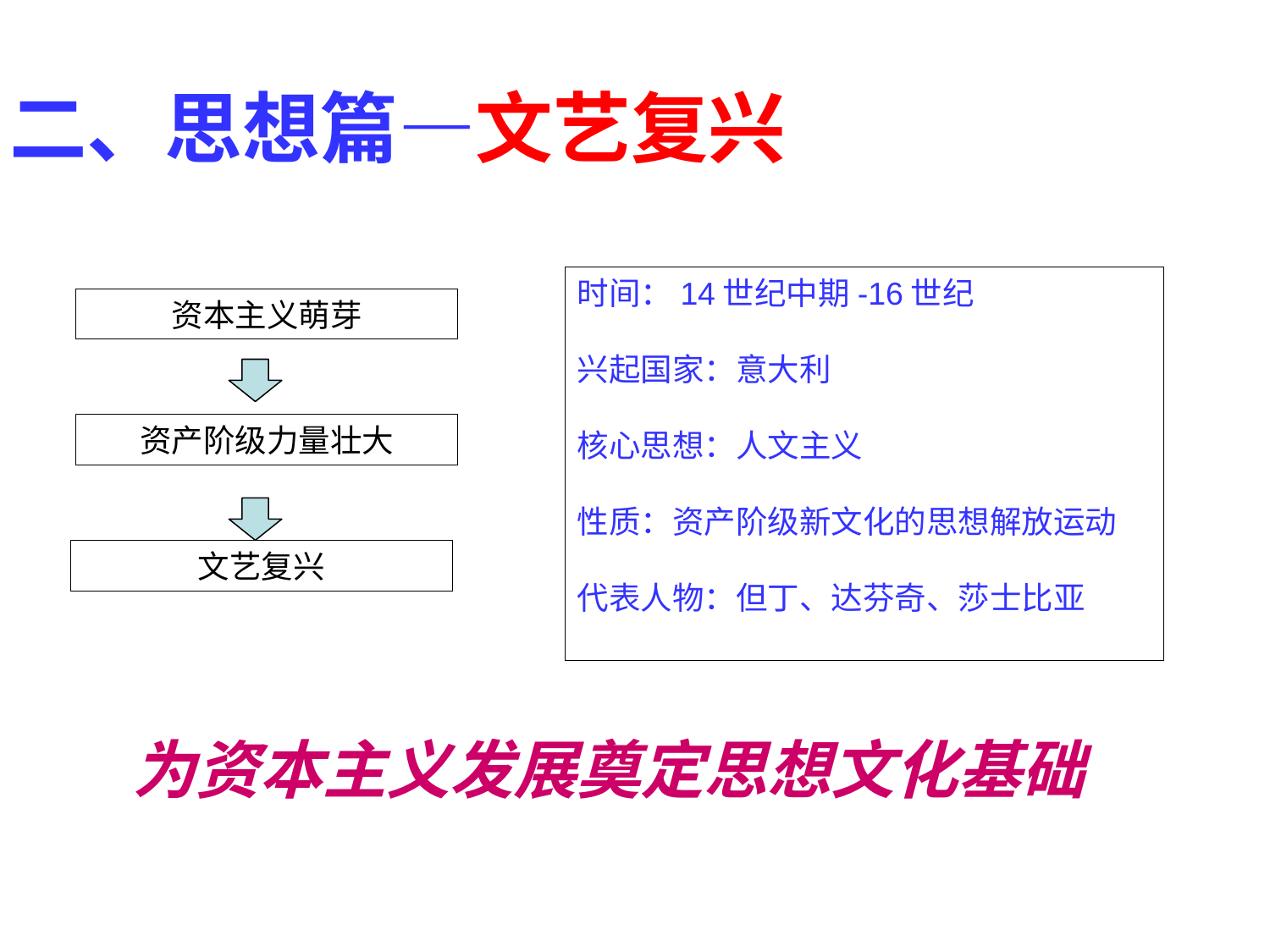

二、思想篇—文艺复兴
时间：14世纪中期-16世纪

兴起国家：意大利

核心思想：人文主义

性质：资产阶级新文化的思想解放运动

代表人物：但丁、达芬奇、莎士比亚

资本主义萌芽

资产阶级力量壮大

文艺复兴
为资本主义发展奠定思想文化基础